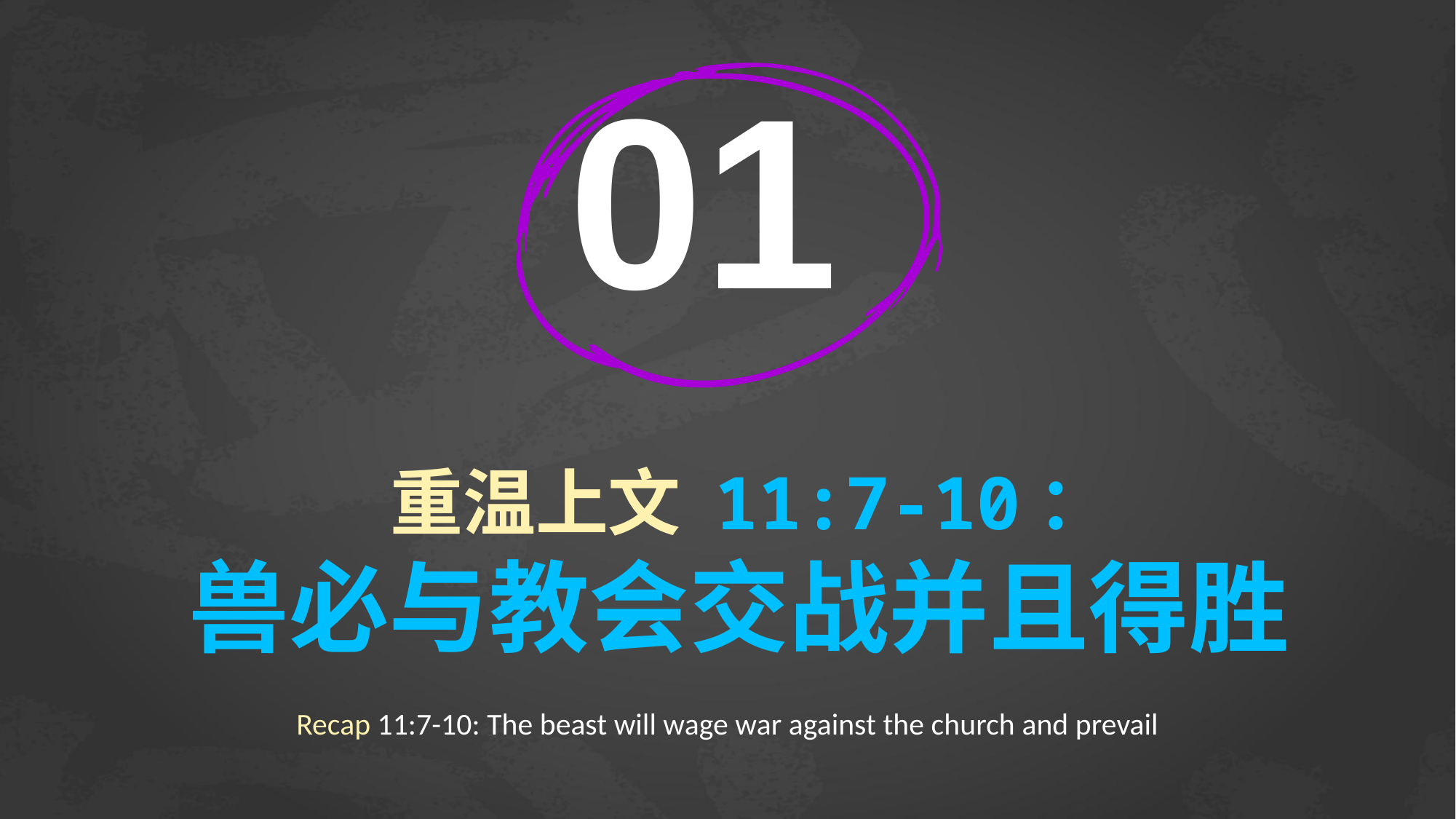

01
# 重温上文 11:7-10： 兽必与教会交战并且得胜
Recap 11:7-10: The beast will wage war against the church and prevail